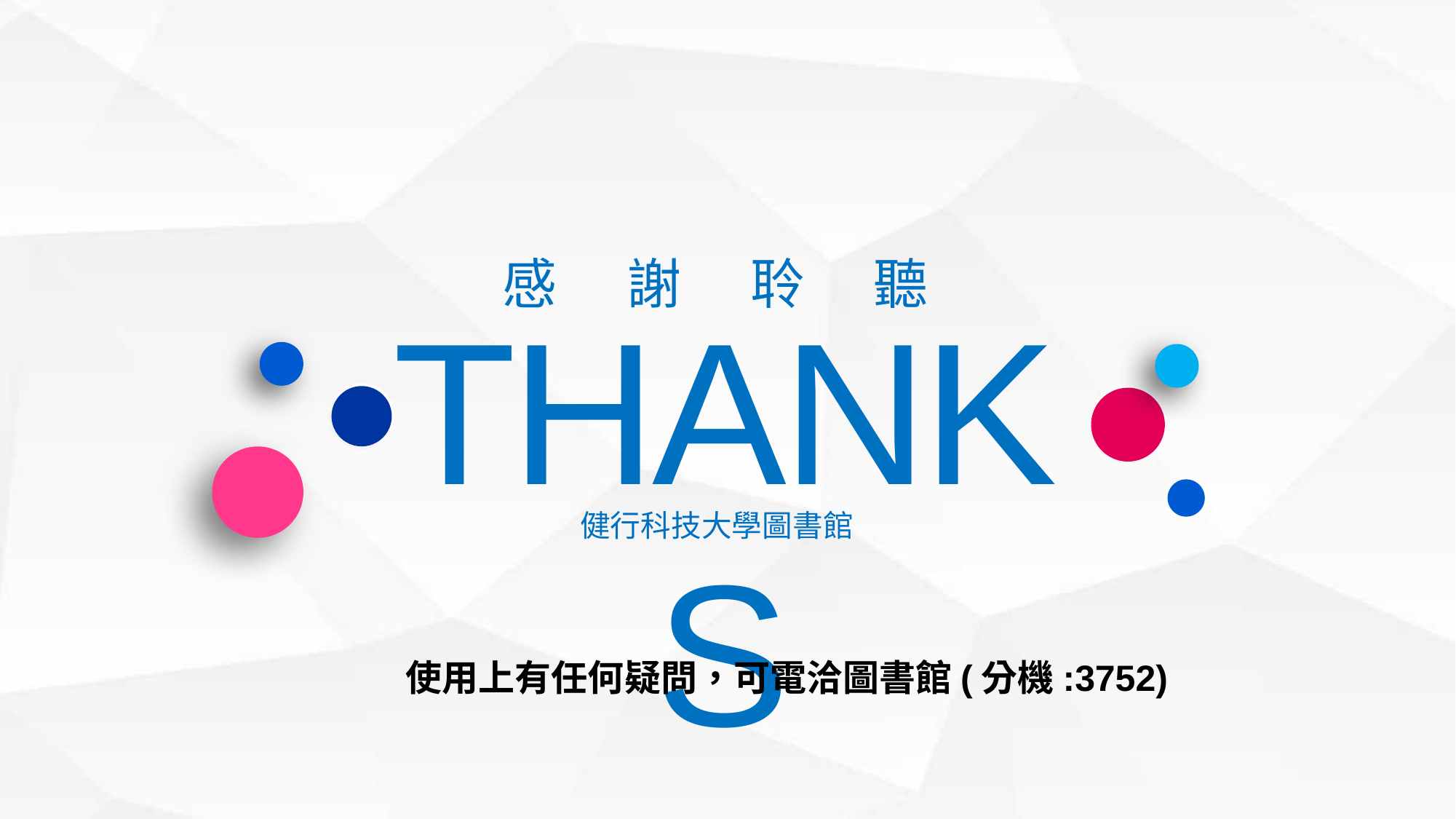

感
謝
聆
聽
THANKS

健行科技大學圖書館
使用上有任何疑問，可電洽圖書館(分機:3752)